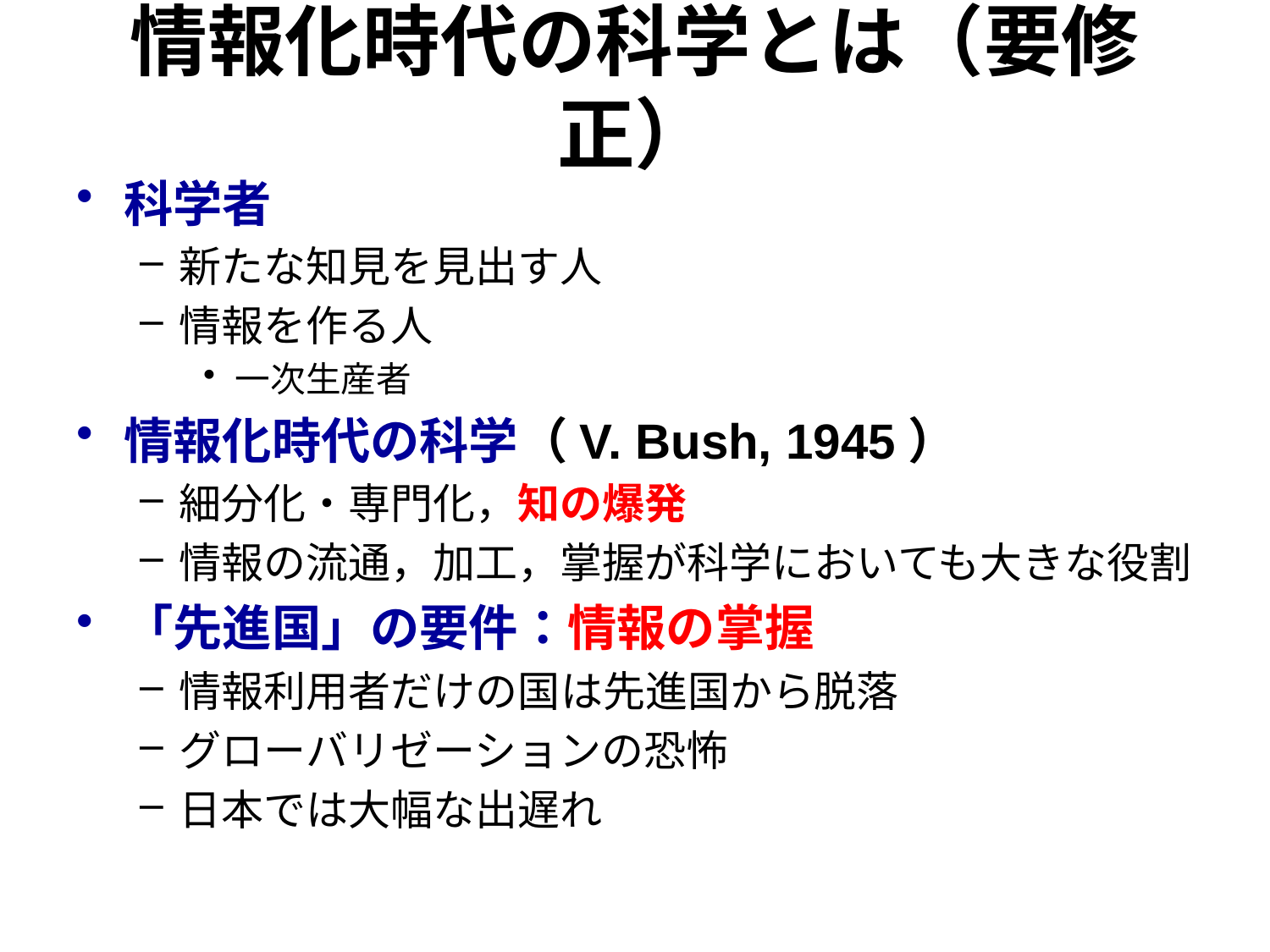

# 情報化時代の科学とは（要修正）
科学者
新たな知見を見出す人
情報を作る人
一次生産者
情報化時代の科学（V. Bush, 1945）
細分化・専門化，知の爆発
情報の流通，加工，掌握が科学においても大きな役割
「先進国」の要件：情報の掌握
情報利用者だけの国は先進国から脱落
グローバリゼーションの恐怖
日本では大幅な出遅れ